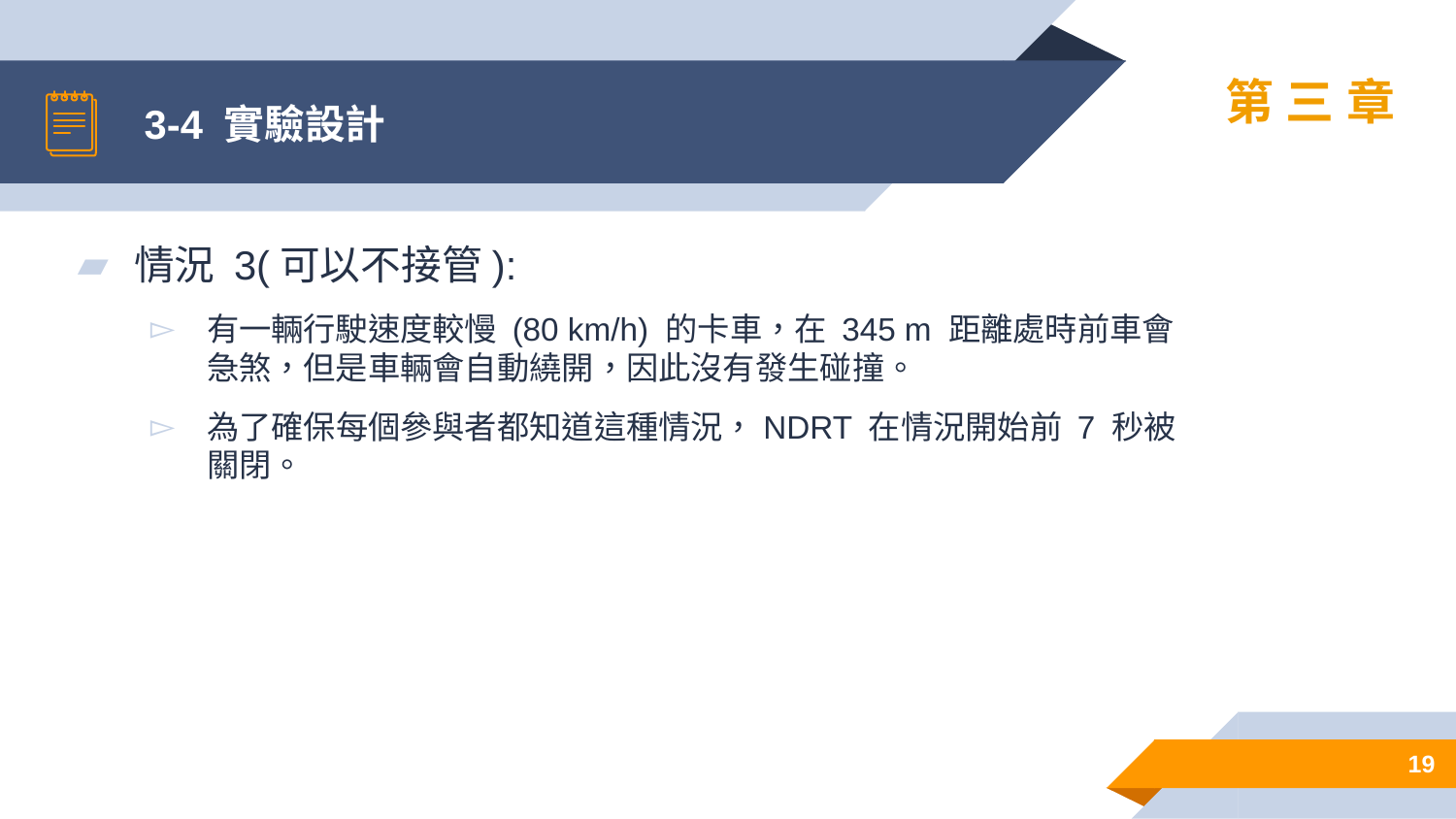

# 3-4 實驗設計
第三章

情況 3(可以不接管):
有一輛行駛速度較慢 (80 km/h) 的卡車，在 345 m 距離處時前車會急煞，但是車輛會自動繞開，因此沒有發生碰撞。
為了確保每個參與者都知道這種情況，NDRT 在情況開始前 7 秒被關閉。

19